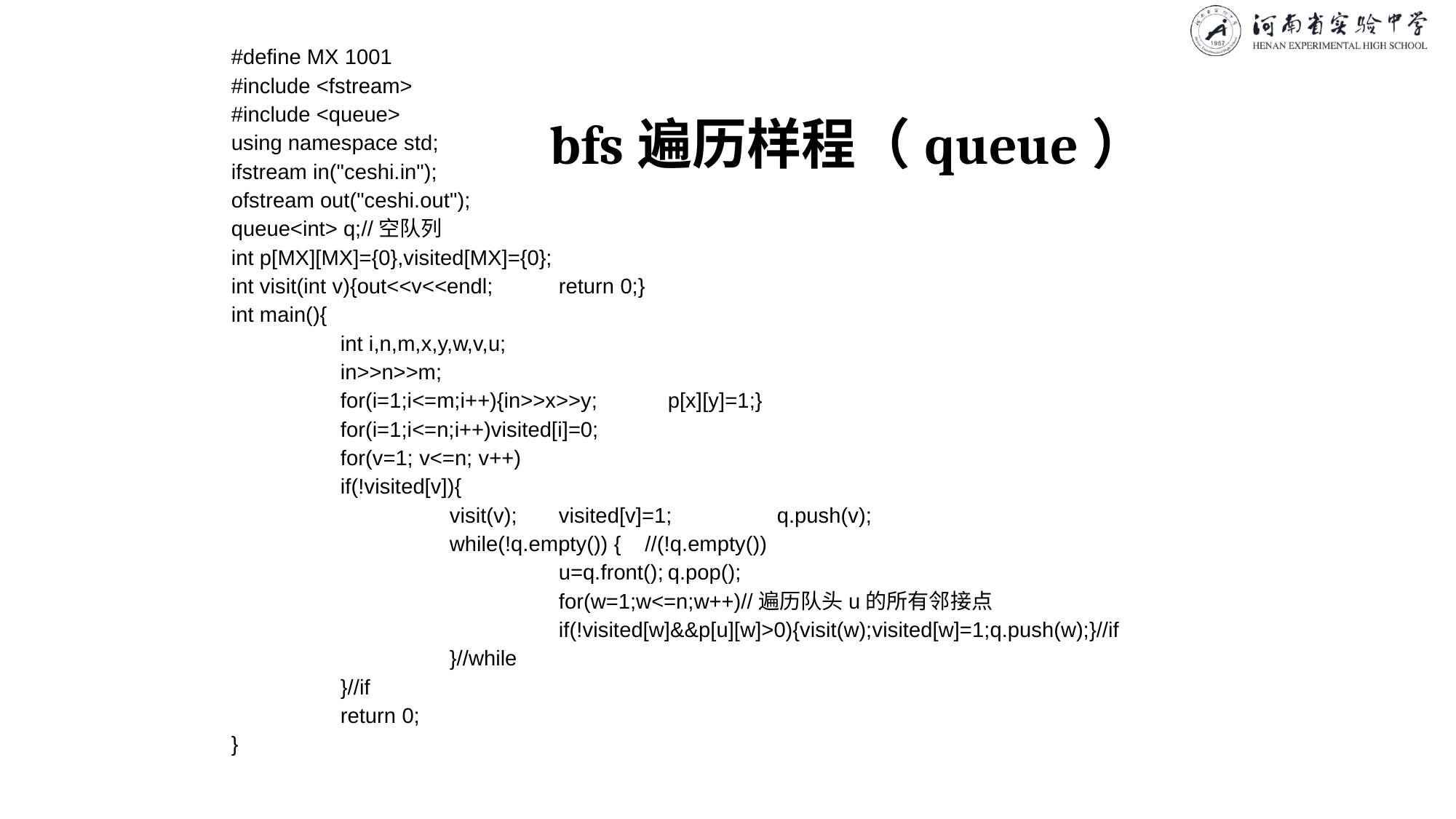

#define MX 1001
#include <fstream>
#include <queue>
using namespace std;
ifstream in("ceshi.in");
ofstream out("ceshi.out");
queue<int> q;//空队列
int p[MX][MX]={0},visited[MX]={0};
int visit(int v){out<<v<<endl;	return 0;}
int main(){
	int i,n,m,x,y,w,v,u;
	in>>n>>m;
	for(i=1;i<=m;i++){in>>x>>y;	p[x][y]=1;}
	for(i=1;i<=n;i++)visited[i]=0;
	for(v=1; v<=n; v++)
	if(!visited[v]){
		visit(v);	visited[v]=1;	q.push(v);
		while(!q.empty()) {    //(!q.empty())
			u=q.front();	q.pop();
			for(w=1;w<=n;w++)//遍历队头u的所有邻接点
			if(!visited[w]&&p[u][w]>0){visit(w);visited[w]=1;q.push(w);}//if
		}//while
	}//if
	return 0;
}
# bfs遍历样程（queue）